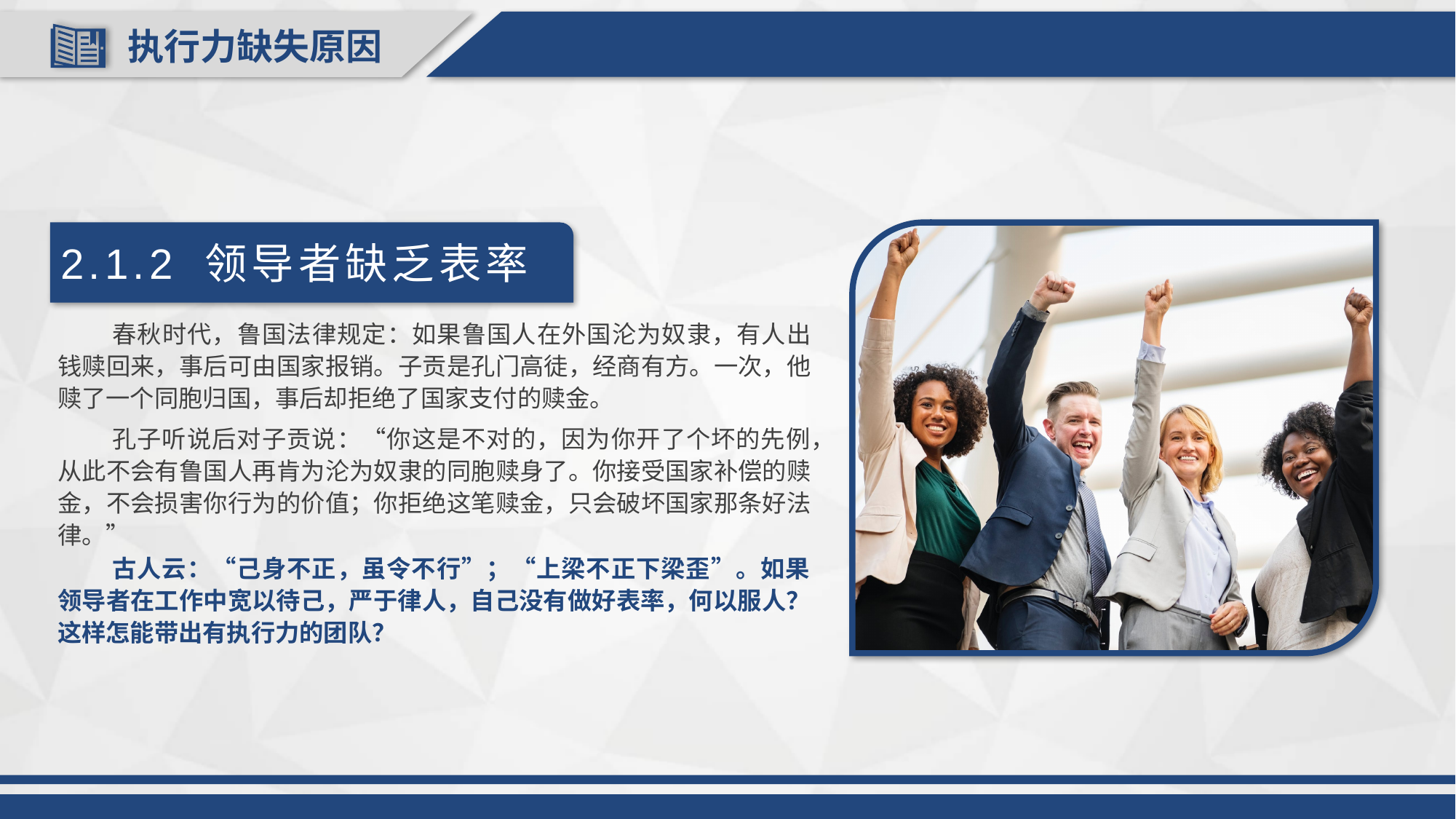

执行力缺失原因

2.1.2 领导者缺乏表率
春秋时代，鲁国法律规定：如果鲁国人在外国沦为奴隶，有人出钱赎回来，事后可由国家报销。子贡是孔门高徒，经商有方。一次，他赎了一个同胞归国，事后却拒绝了国家支付的赎金。
孔子听说后对子贡说：“你这是不对的，因为你开了个坏的先例，从此不会有鲁国人再肯为沦为奴隶的同胞赎身了。你接受国家补偿的赎金，不会损害你行为的价值；你拒绝这笔赎金，只会破坏国家那条好法律。”
古人云：“己身不正，虽令不行”；“上梁不正下梁歪”。如果领导者在工作中宽以待己，严于律人，自己没有做好表率，何以服人？这样怎能带出有执行力的团队？